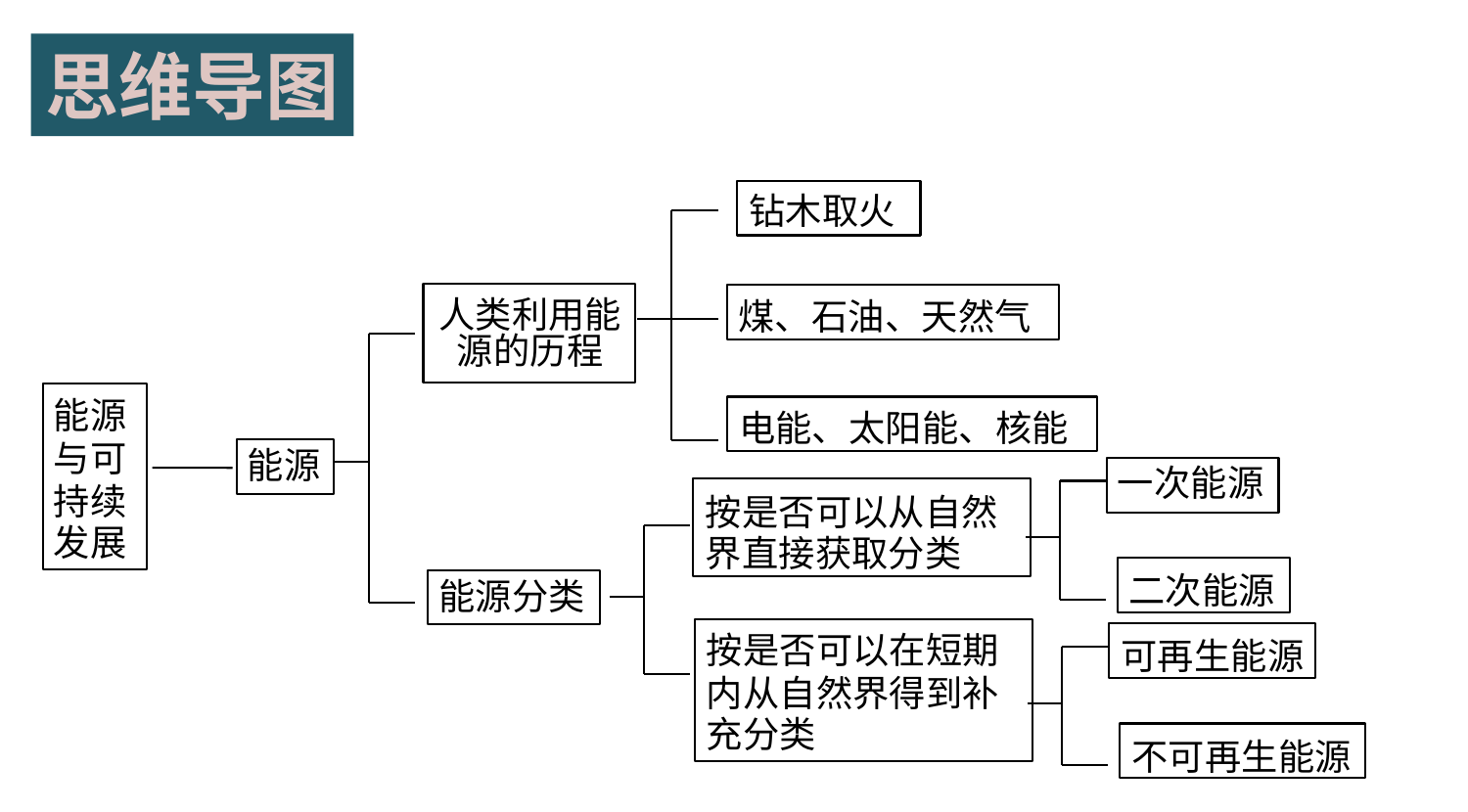

思维导图

	钻木取火

煤、石油、天然气

人类利用能

源的历程

能源
与可
持续
发展
	电能、太阳能、核能

按是否可以从自然
界直接获取分类

能源

一次能源

	二次能源

可再生能源

		不可再生能源
能源分类

按是否可以在短期
内从自然界得到补
充分类